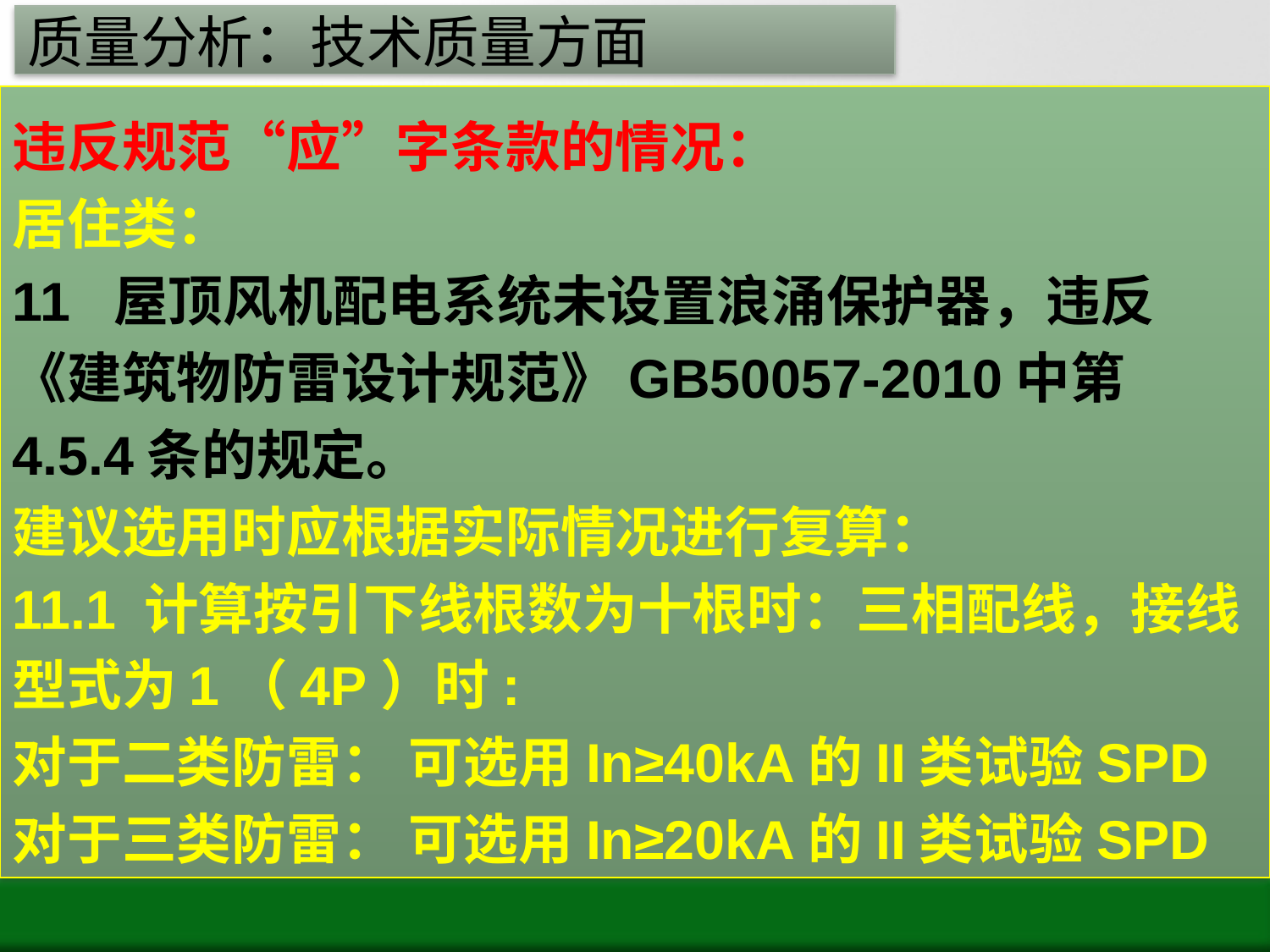

# 质量分析：技术质量方面
违反规范“应”字条款的情况：
居住类：
11  屋顶风机配电系统未设置浪涌保护器，违反《建筑物防雷设计规范》GB50057-2010中第4.5.4条的规定。
建议选用时应根据实际情况进行复算：
11.1 计算按引下线根数为十根时：三相配线，接线型式为1（4P）时:
对于二类防雷： 可选用In≥40kA的II类试验SPD
对于三类防雷： 可选用In≥20kA的II类试验SPD